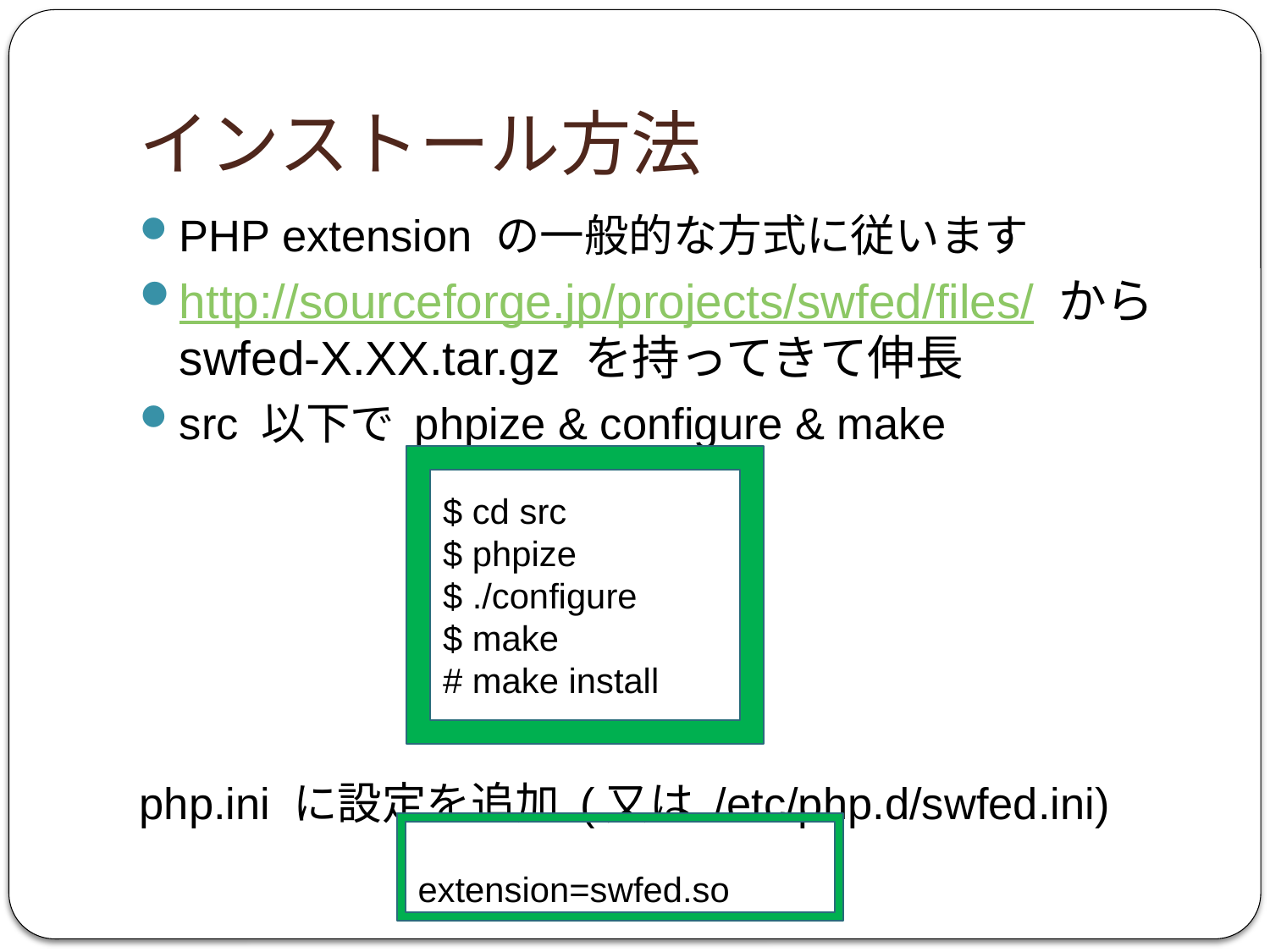

# インストール方法
PHP extension の一般的な方式に従います
http://sourceforge.jp/projects/swfed/files/ から swfed-X.XX.tar.gz を持ってきて伸長
src 以下で phpize & configure & make

php.ini に設定を追加 (又は /etc/php.d/swfed.ini)

$ cd src
$ phpize
$ ./configure
$ make
# make install

extension=swfed.so